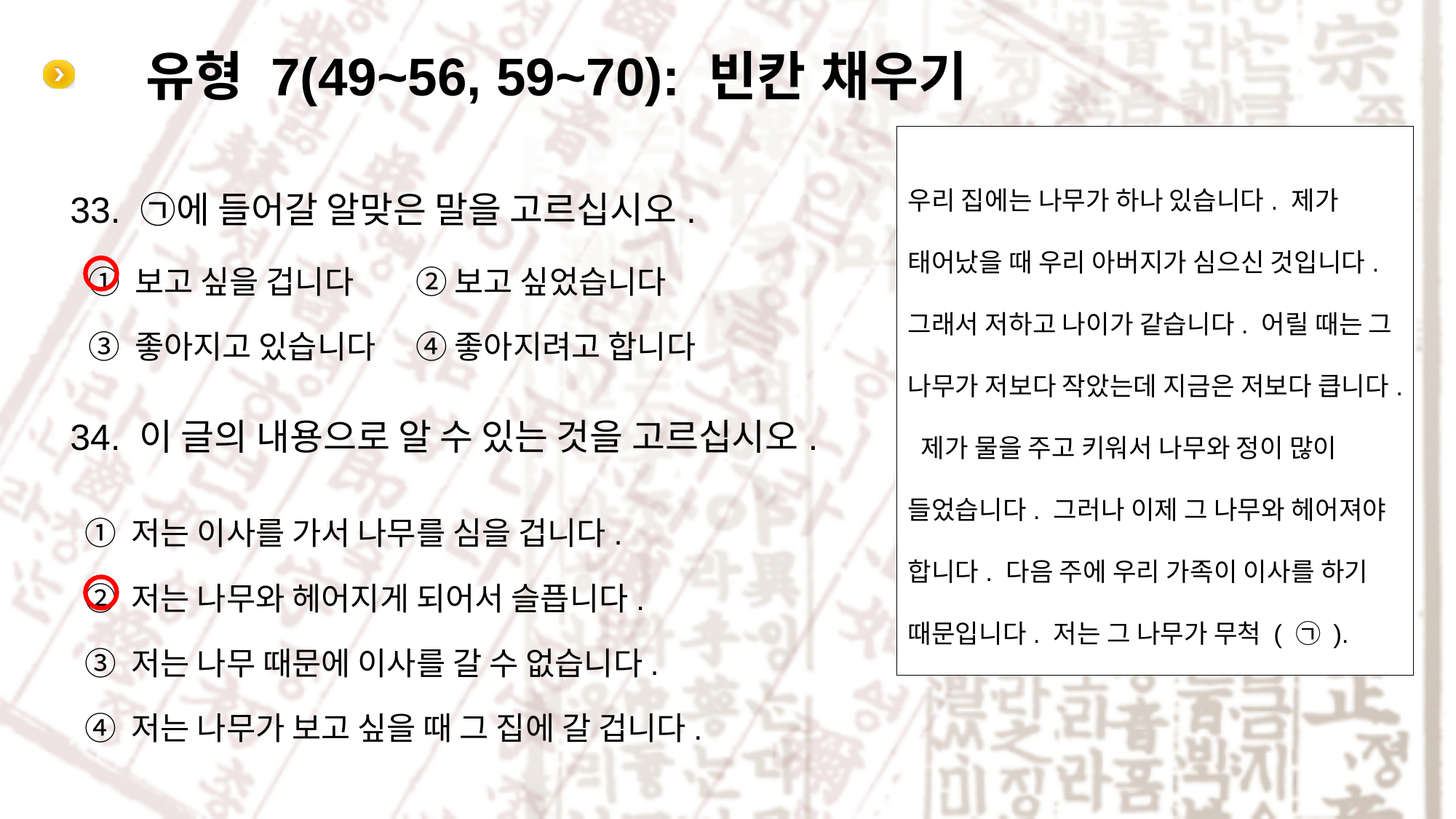

# 유형 7(49~56, 59~70): 빈칸 채우기
우리 집에는 나무가 하나 있습니다. 제가 태어났을 때 우리 아버지가 심으신 것입니다. 그래서 저하고 나이가 같습니다. 어릴 때는 그 나무가 저보다 작았는데 지금은 저보다 큽니다. 제가 물을 주고 키워서 나무와 정이 많이 들었습니다. 그러나 이제 그 나무와 헤어져야 합니다. 다음 주에 우리 가족이 이사를 하기 때문입니다. 저는 그 나무가 무척 ( ㉠ ).
33. ㉠에 들어갈 알맞은 말을 고르십시오.

① 보고 싶을 겁니다 	② 보고 싶었습니다
③ 좋아지고 있습니다 	④ 좋아지려고 합니다
34. 이 글의 내용으로 알 수 있는 것을 고르십시오.
① 저는 이사를 가서 나무를 심을 겁니다.
② 저는 나무와 헤어지게 되어서 슬픕니다.
③ 저는 나무 때문에 이사를 갈 수 없습니다.
④ 저는 나무가 보고 싶을 때 그 집에 갈 겁니다.